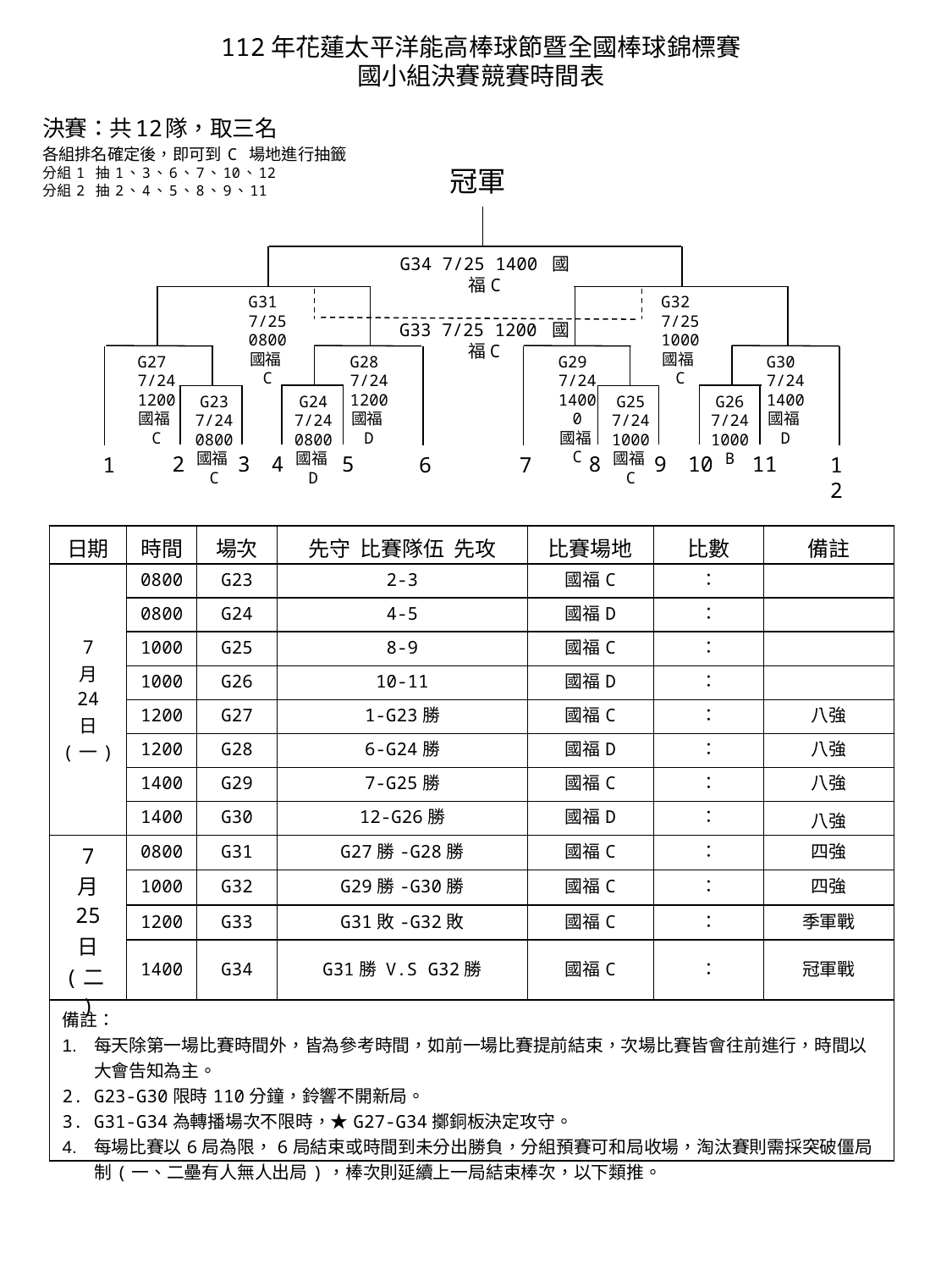

112年花蓮太平洋能高棒球節暨全國棒球錦標賽
國小組決賽競賽時間表
決賽：共12隊，取三名
各組排名確定後，即可到 C 場地進行抽籤
分組 1 抽 1、3、6、7、10、12
分組 2 抽 2、4、5、8、9、11

冠軍
G34 7/25 1400 國福C
G31  7/25
0800
國福C
G32  7/25
1000
國福C
G33 7/25 1200 國福C
G27  7/24
1200
國福C
G28  7/24
1200
國福D
G29  7/24
14000
國福C
G30  7/24
1400
國福D
G23
7/24
0800
國福C
G24
7/24
0800
國福D
G25
7/24
1000
國福C
G26
7/24
1000
B
3
5
9
11
2
4
8
10
1
6
7
12
| 日期 | 時間 | 場次 | 先守 比賽隊伍 先攻 | 比賽場地 | 比數 | 備註 |
| --- | --- | --- | --- | --- | --- | --- |
| 7 月 24 日 (一) | 0800 | G23 | 2-3 | 國福C | ： |  |
|  | 0800 | G24 | 4-5 | 國福D | ： |  |
|  | 1000 | G25 | 8-9 | 國福C | ： |  |
|  | 1000 | G26 | 10-11 | 國福D | ： |  |
|  | 1200 | G27 | 1-G23勝 | 國福C | ： | 八強 |
|  | 1200 | G28 | 6-G24勝 | 國福D | ： | 八強 |
|  | 1400 | G29 | 7-G25勝 | 國福C | ： | 八強 |
|  | 1400 | G30 | 12-G26勝 | 國福D | ： | 八強 |
| 7 月 25 日 (二) | 0800 | G31 | G27勝-G28勝 | 國福C | ： | 四強 |
|  | 1000 | G32 | G29勝-G30勝 | 國福C | ： | 四強 |
|  | 1200 | G33 | G31敗-G32敗 | 國福C | ： | 季軍戰 |
|  | 1400 | G34 | G31勝 V.S G32勝 | 國福C | ： | 冠軍戰 |
| 備註： 每天除第一場比賽時間外，皆為參考時間，如前一場比賽提前結束，次場比賽皆會往前進行，時間以大會告知為主。 G23-G30限時110分鐘，鈴響不開新局。 G31-G34為轉播場次不限時，★G27-G34擲銅板決定攻守。 每場比賽以6局為限，6局結束或時間到未分出勝負，分組預賽可和局收場，淘汰賽則需採突破僵局制(一、二壘有人無人出局)，棒次則延續上一局結束棒次，以下類推。 |  |  |  |  |  |  |